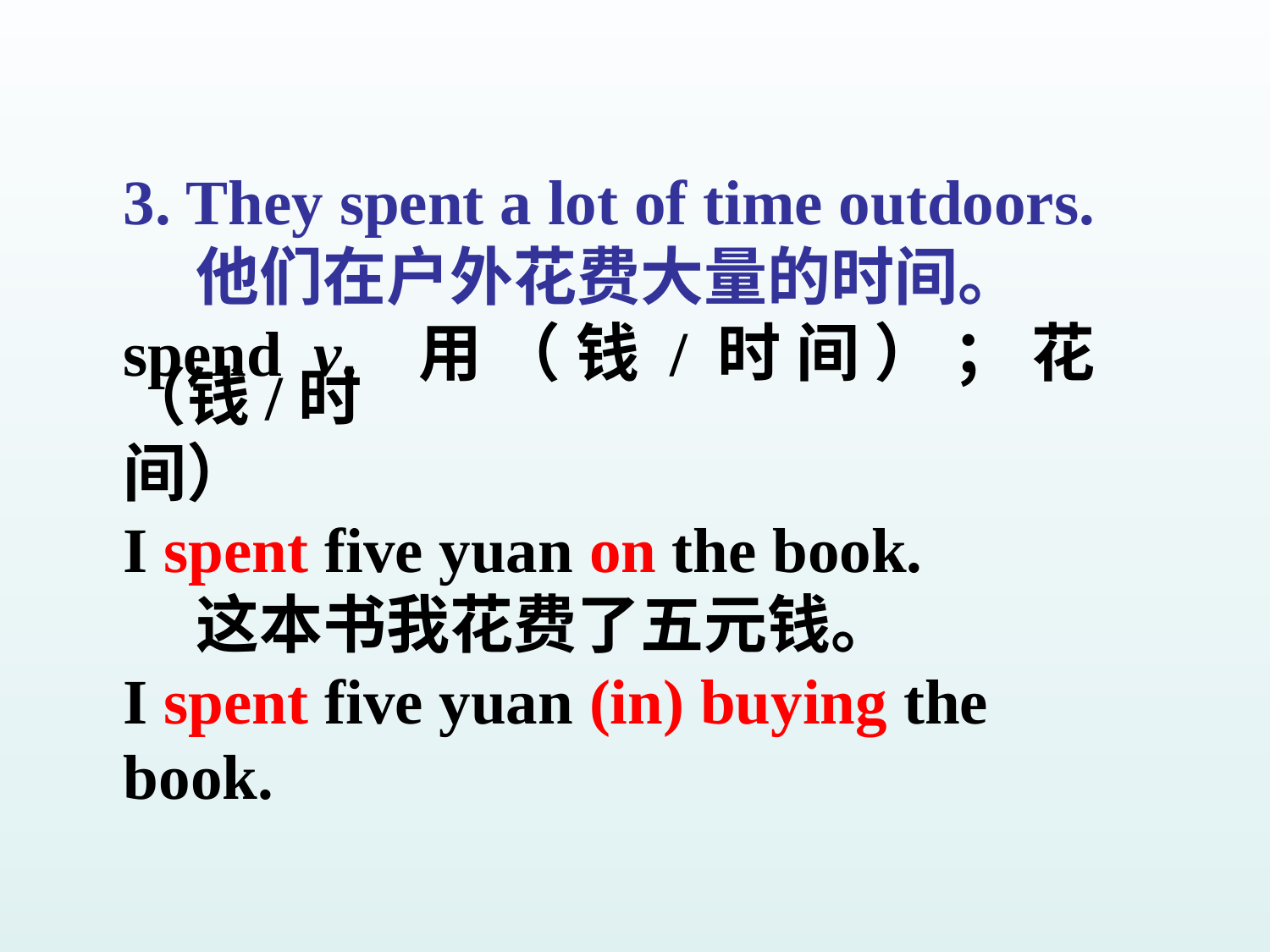

3. They spent a lot of time outdoors.
    他们在户外花费大量的时间。
spend v. 用（钱/时间）；花（钱/时
间）
I spent five yuan on the book.
    这本书我花费了五元钱。
I spent five yuan (in) buying the
book.